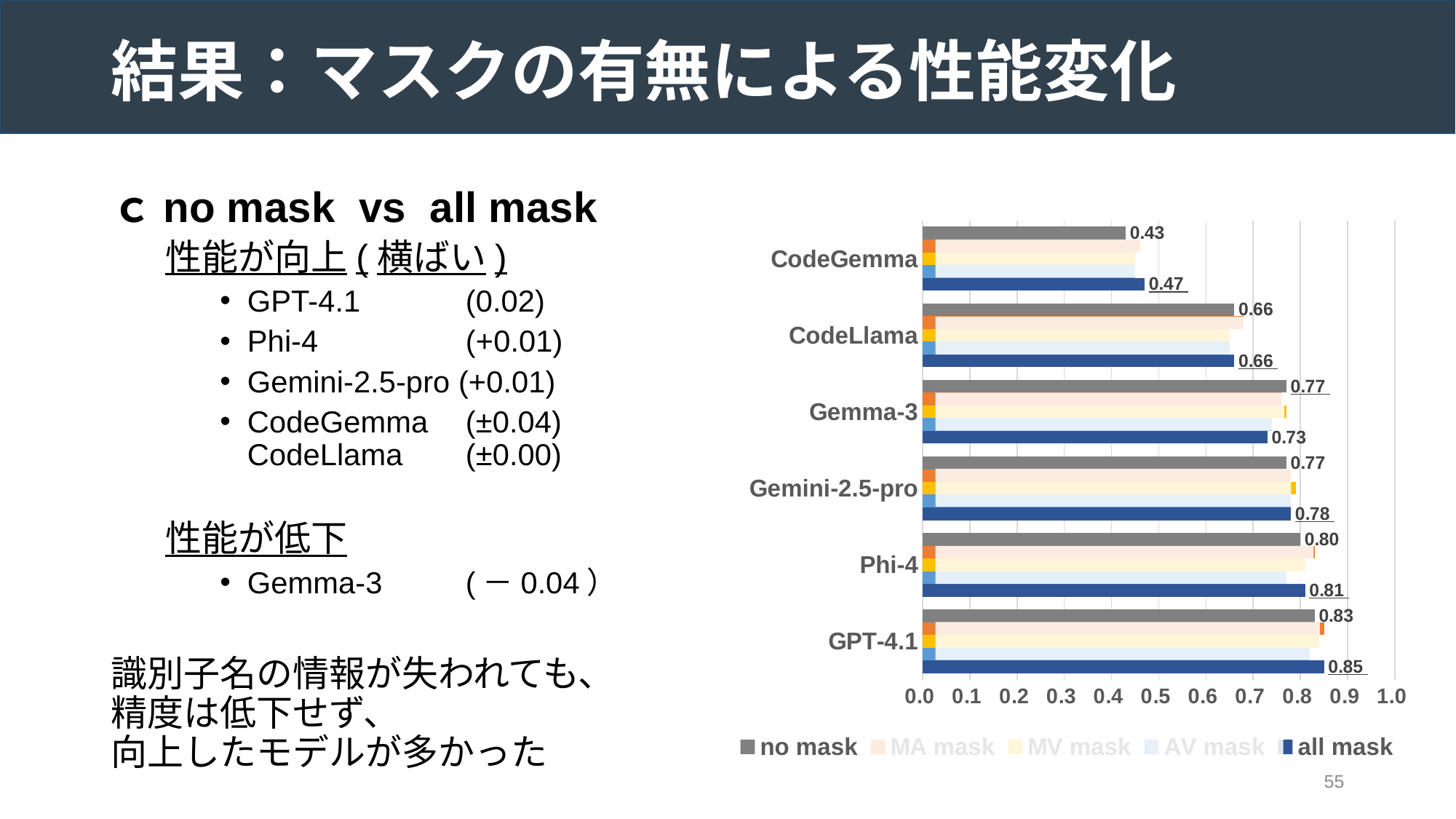

# 結果：マスクの有無による性能変化
ｃno mask  vs  all mask
性能が向上(横ばい)
GPT-4.1	(0.02)
Phi-4		(+0.01)
Gemini-2.5-pro (+0.01)
CodeGemma	(±0.04) CodeLlama	(±0.00)

性能が低下
Gemma-3	(－0.04）

識別子名の情報が失われても、
精度は低下せず、
向上したモデルが多かった

### Chart

| Category | all mask | AV mask | MV mask | MA mask | no mask |
|---|---|---|---|---|---|
| GPT-4.1 | 0.85 | 0.82 | 0.84 | 0.85 | 0.83 |
| Phi-4 | 0.81 | 0.77 | 0.81 | 0.83 | 0.8 |
| Gemini-2.5-pro | 0.78 | 0.78 | 0.79 | 0.78 | 0.77 |
| Gemma-3 | 0.73 | 0.74 | 0.77 | 0.76 | 0.77 |
| CodeLlama | 0.66 | 0.65 | 0.65 | 0.68 | 0.66 |
| CodeGemma | 0.47 | 0.45 | 0.45 | 0.46 | 0.43 |

55